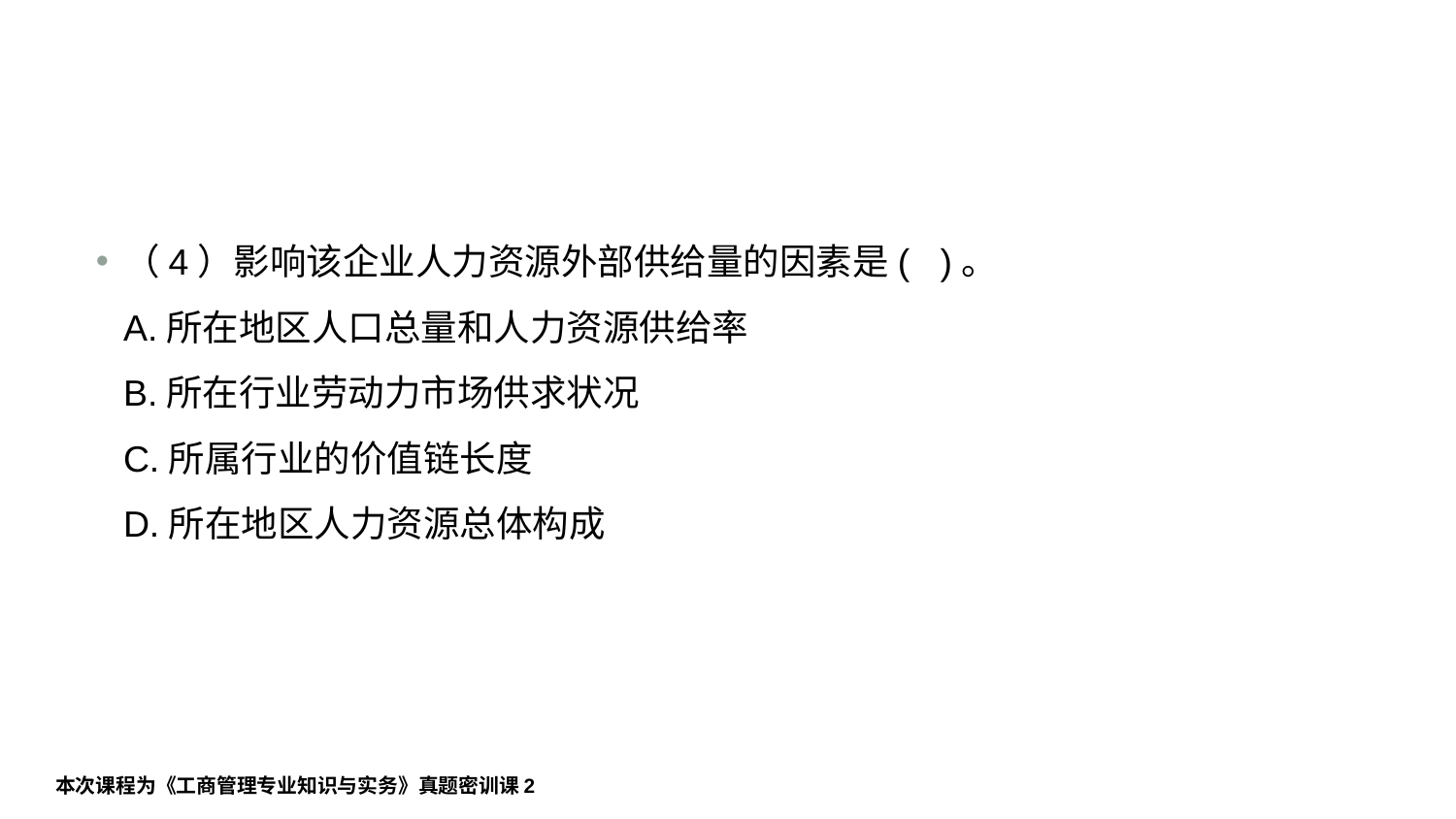

（4）影响该企业人力资源外部供给量的因素是(   )。
A.所在地区人口总量和人力资源供给率
B.所在行业劳动力市场供求状况
C.所属行业的价值链长度
D.所在地区人力资源总体构成